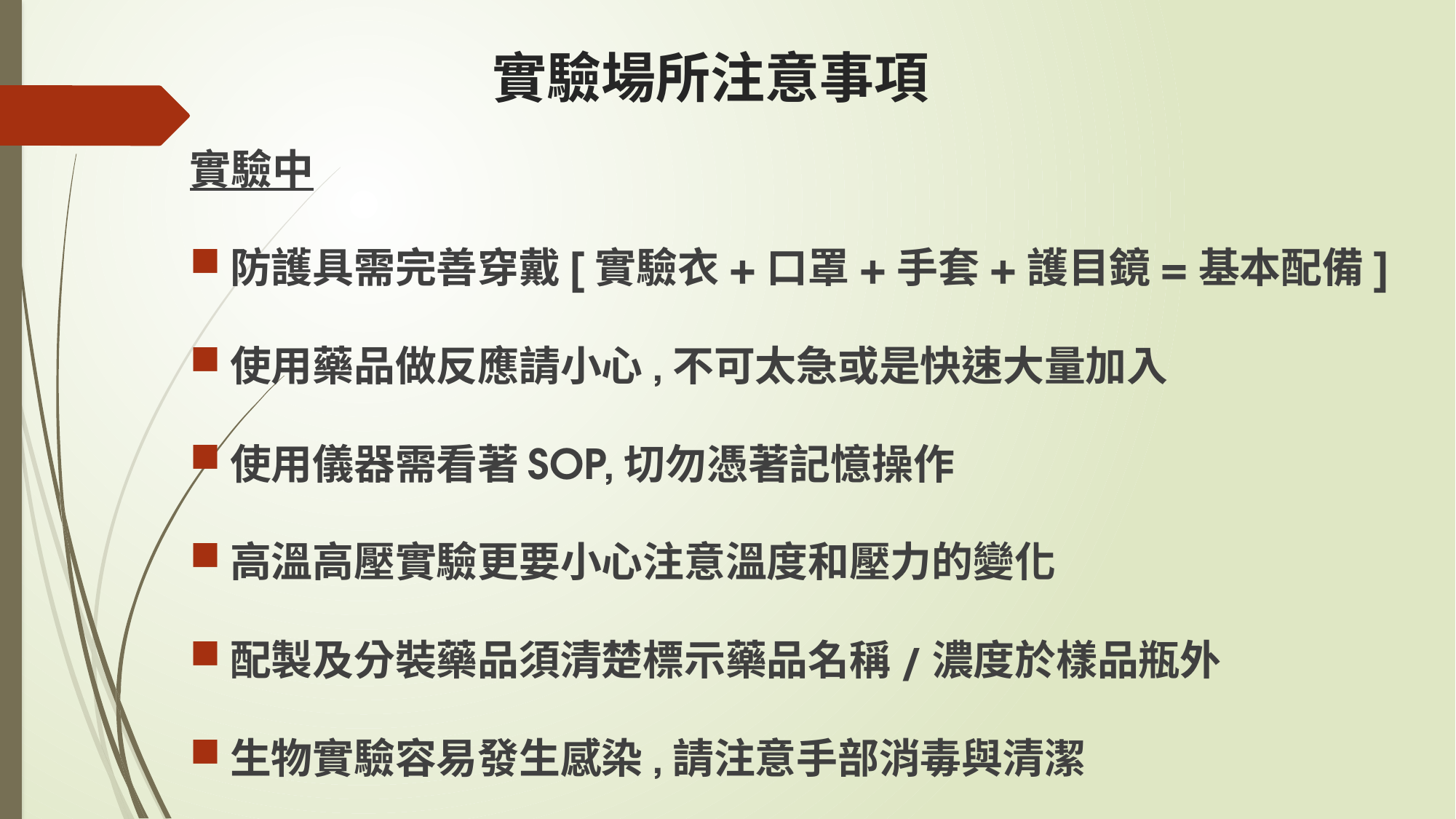

# 實驗場所注意事項
實驗中
防護具需完善穿戴[實驗衣+口罩+手套+護目鏡=基本配備]
使用藥品做反應請小心,不可太急或是快速大量加入
使用儀器需看著SOP,切勿憑著記憶操作
高溫高壓實驗更要小心注意溫度和壓力的變化
配製及分裝藥品須清楚標示藥品名稱/濃度於樣品瓶外
生物實驗容易發生感染,請注意手部消毒與清潔